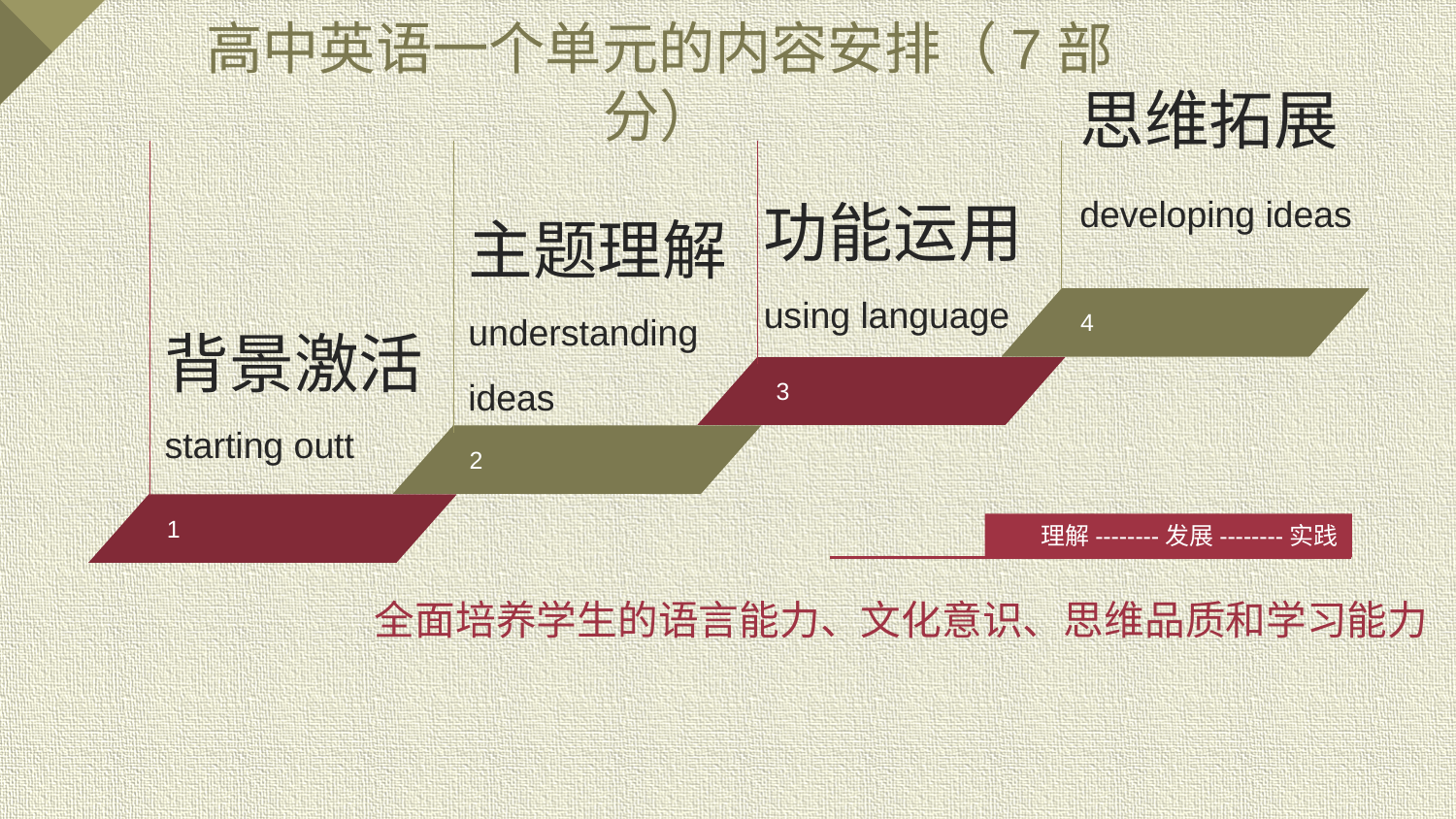

高中英语一个单元的内容安排（7部分）
思维拓展
developing ideas

功能运用using language
主题理解understanding ideas
背景激活starting outt

4

3

2

1
理解--------发展--------实践
全面培养学生的语言能力、文化意识、思维品质和学习能力